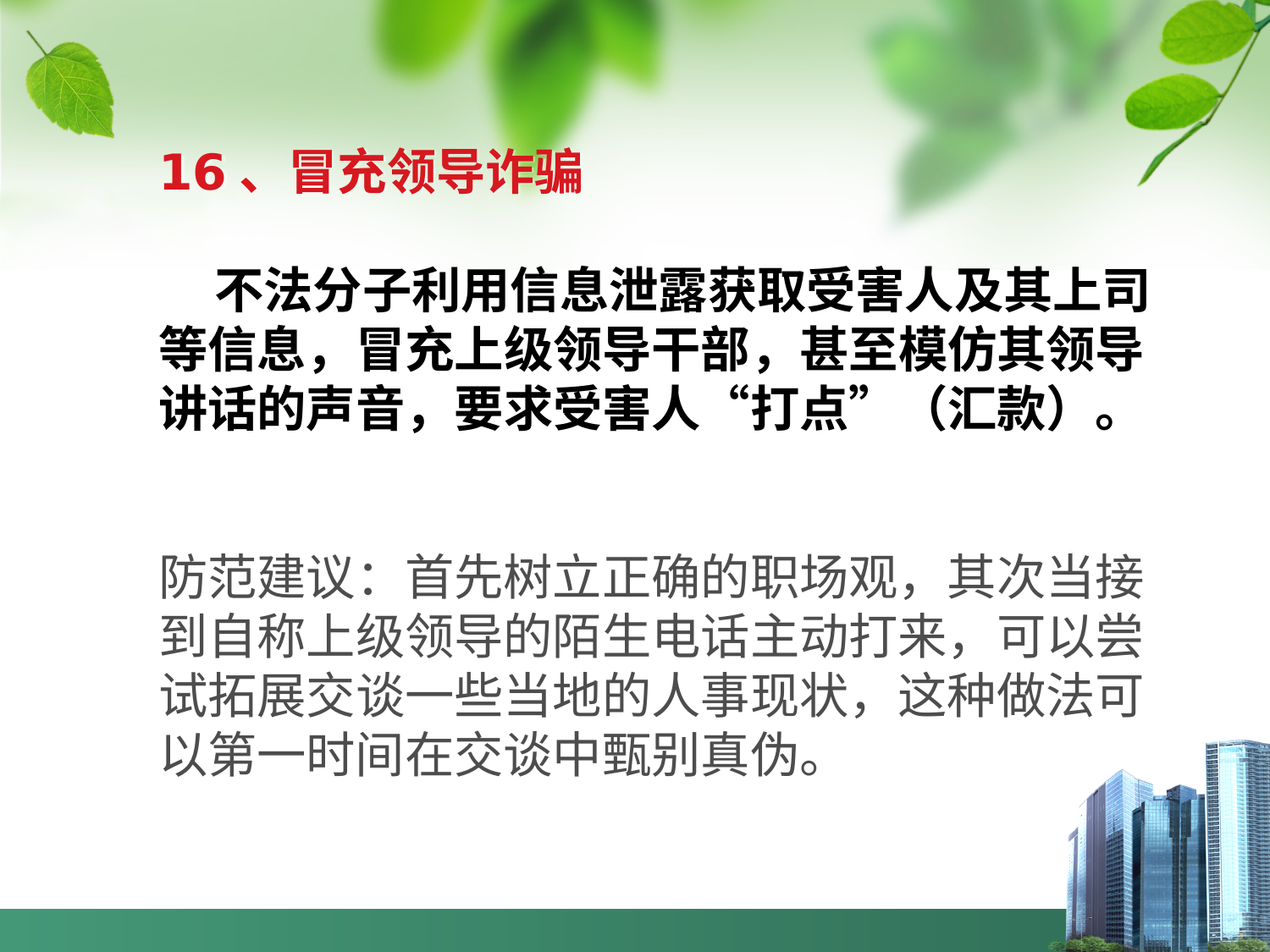

# 16、冒充领导诈骗 不法分子利用信息泄露获取受害人及其上司等信息，冒充上级领导干部，甚至模仿其领导讲话的声音，要求受害人“打点”（汇款）。
1
防范建议：首先树立正确的职场观，其次当接到自称上级领导的陌生电话主动打来，可以尝试拓展交谈一些当地的人事现状，这种做法可以第一时间在交谈中甄别真伪。